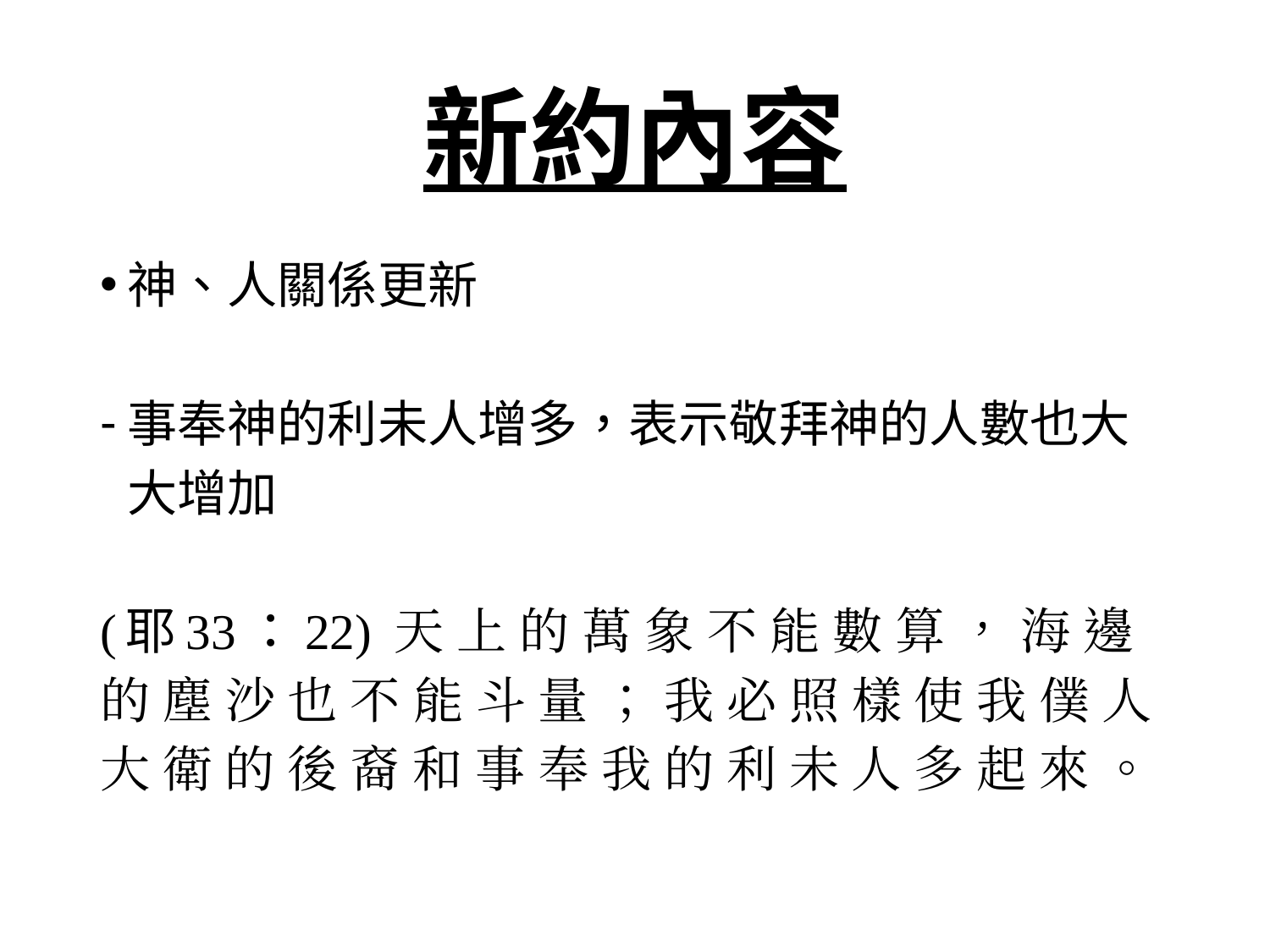

# 新約內容
神、人關係更新

事奉神的利未人增多，表示敬拜神的人數也大大增加

(耶33：22) 天 上 的 萬 象 不 能 數 算 ， 海 邊 的 塵 沙 也 不 能 斗 量 ； 我 必 照 樣 使 我 僕 人 大 衛 的 後 裔 和 事 奉 我 的 利 未 人 多 起 來 。